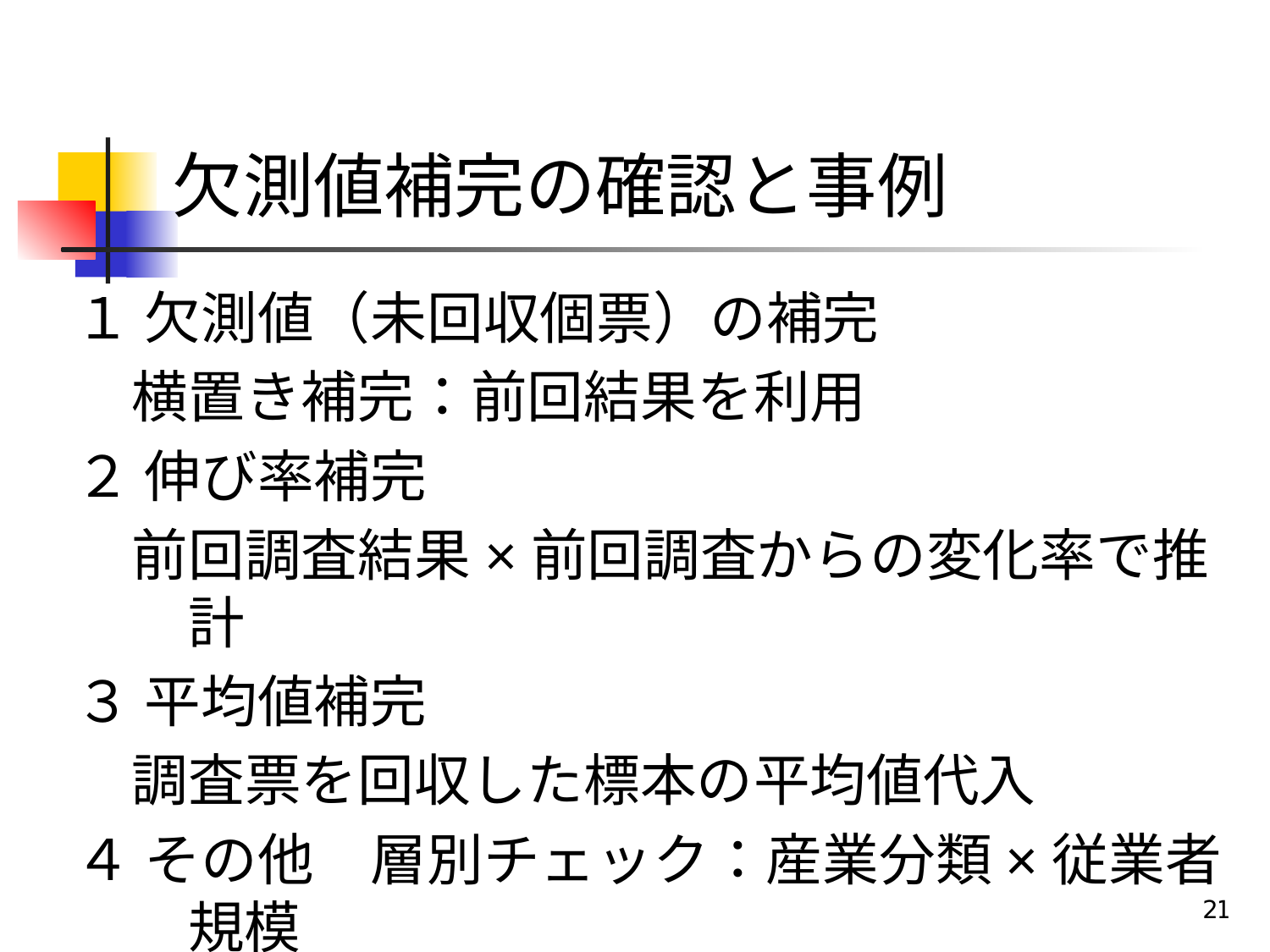

# 欠測値補完の確認と事例
１ 欠測値（未回収個票）の補完
　横置き補完：前回結果を利用
２ 伸び率補完
　前回調査結果×前回調査からの変化率で推計
３ 平均値補完
　調査票を回収した標本の平均値代入
４ その他　層別チェック：産業分類×従業者規模
21